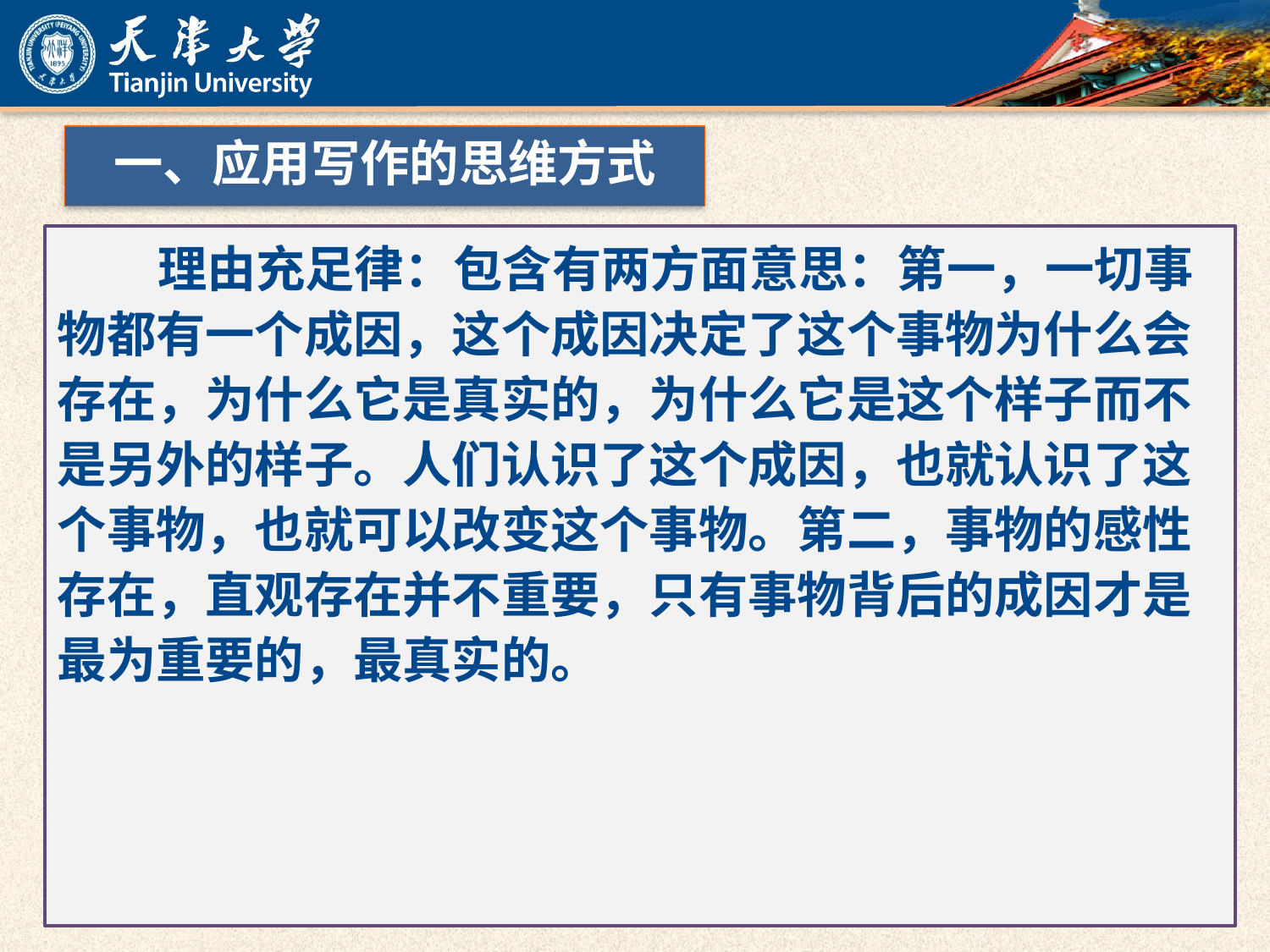

一、应用写作的思维方式
理由充足律：包含有两方面意思：第一，一切事物都有一个成因，这个成因决定了这个事物为什么会存在，为什么它是真实的，为什么它是这个样子而不是另外的样子。人们认识了这个成因，也就认识了这个事物，也就可以改变这个事物。第二，事物的感性存在，直观存在并不重要，只有事物背后的成因才是最为重要的，最真实的。